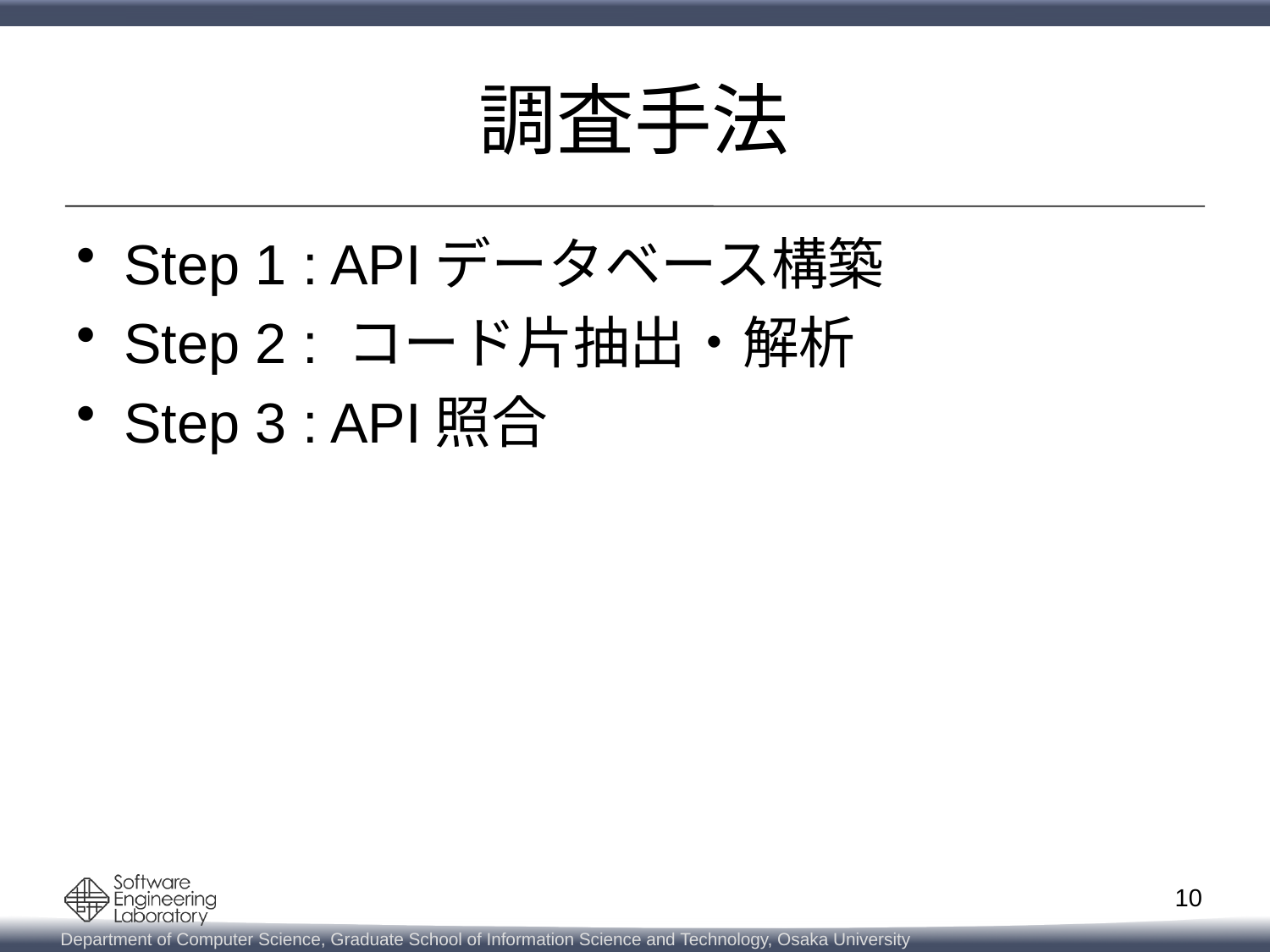

# 調査手法
Step 1 : APIデータベース構築
Step 2 : コード片抽出・解析
Step 3 : API照合
10